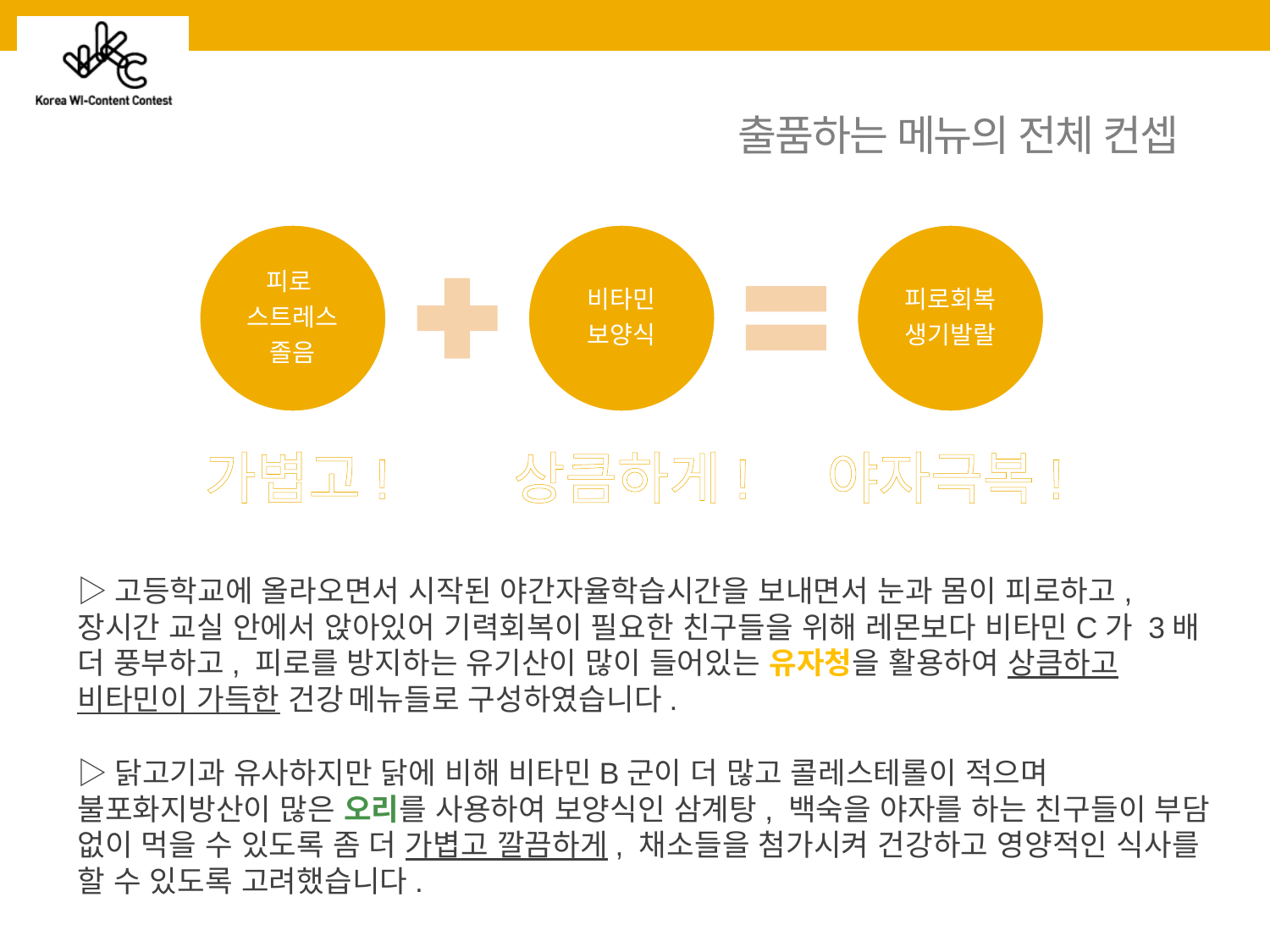

피로
스트레스
졸음

비타민
보양식

피로회복
생기발랄
출품하는 메뉴의 전체 컨셉
가볍고!       상큼하게!    야자극복!
▷고등학교에 올라오면서 시작된 야간자율학습시간을 보내면서 눈과 몸이 피로하고, 장시간 교실 안에서 앉아있어 기력회복이 필요한 친구들을 위해 레몬보다 비타민C가 3배 더 풍부하고, 피로를 방지하는 유기산이 많이 들어있는 유자청을 활용하여 상큼하고 비타민이 가득한 건강 메뉴들로 구성하였습니다.

▷닭고기과 유사하지만 닭에 비해 비타민B군이 더 많고 콜레스테롤이 적으며 불포화지방산이 많은 오리를 사용하여 보양식인 삼계탕, 백숙을 야자를 하는 친구들이 부담 없이 먹을 수 있도록 좀 더 가볍고 깔끔하게, 채소들을 첨가시켜 건강하고 영양적인 식사를 할 수 있도록 고려했습니다.